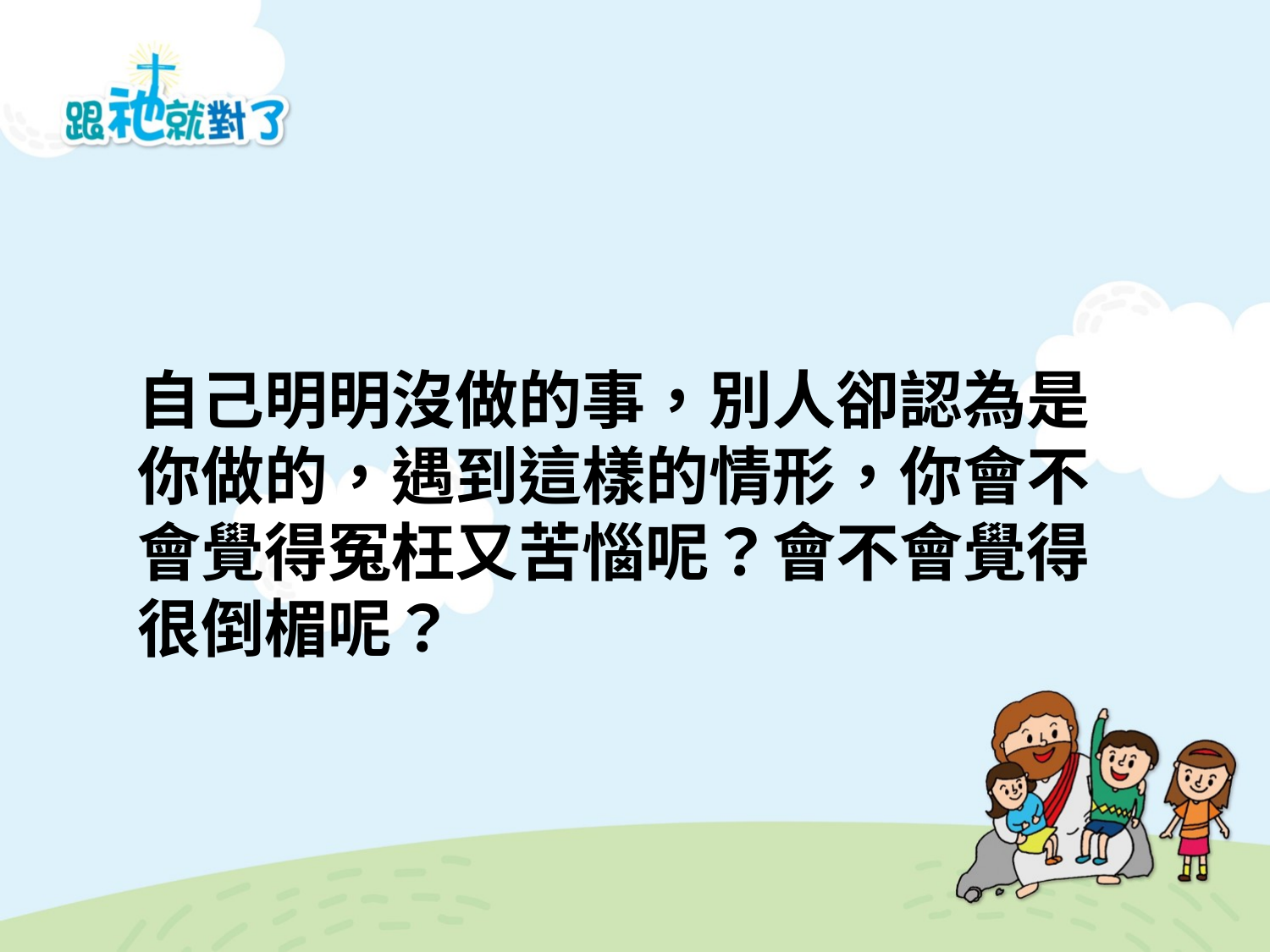

自己明明沒做的事，別人卻認為是你做的，遇到這樣的情形，你會不會覺得冤枉又苦惱呢？會不會覺得很倒楣呢？